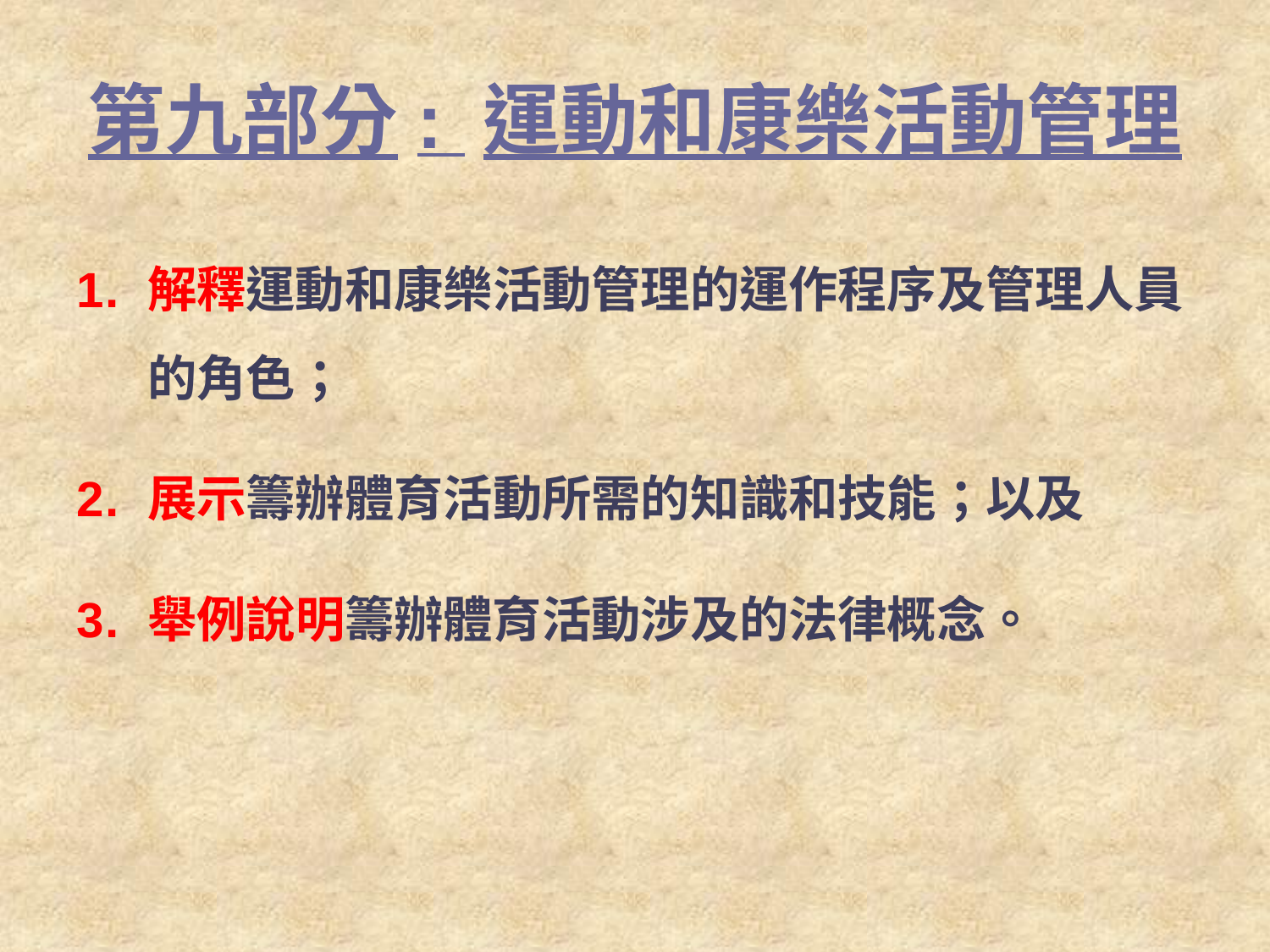

# 第九部分: 運動和康樂活動管理
解釋運動和康樂活動管理的運作程序及管理人員的角色；
展示籌辦體育活動所需的知識和技能；以及
舉例說明籌辦體育活動涉及的法律概念。